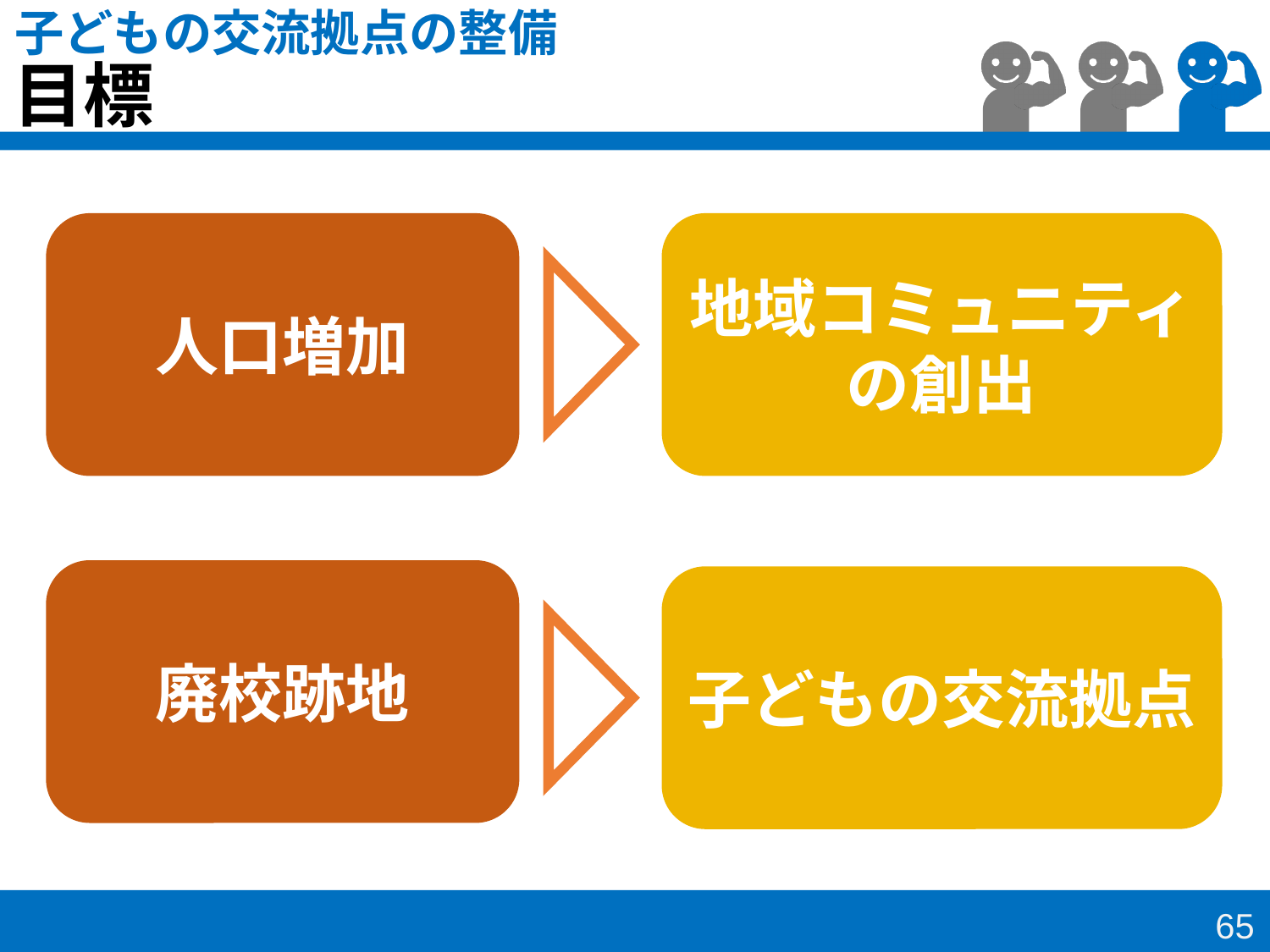

子どもの交流拠点の整備
# 目標
人口増加
地域コミュニティ
の創出

廃校跡地
子どもの交流拠点

65